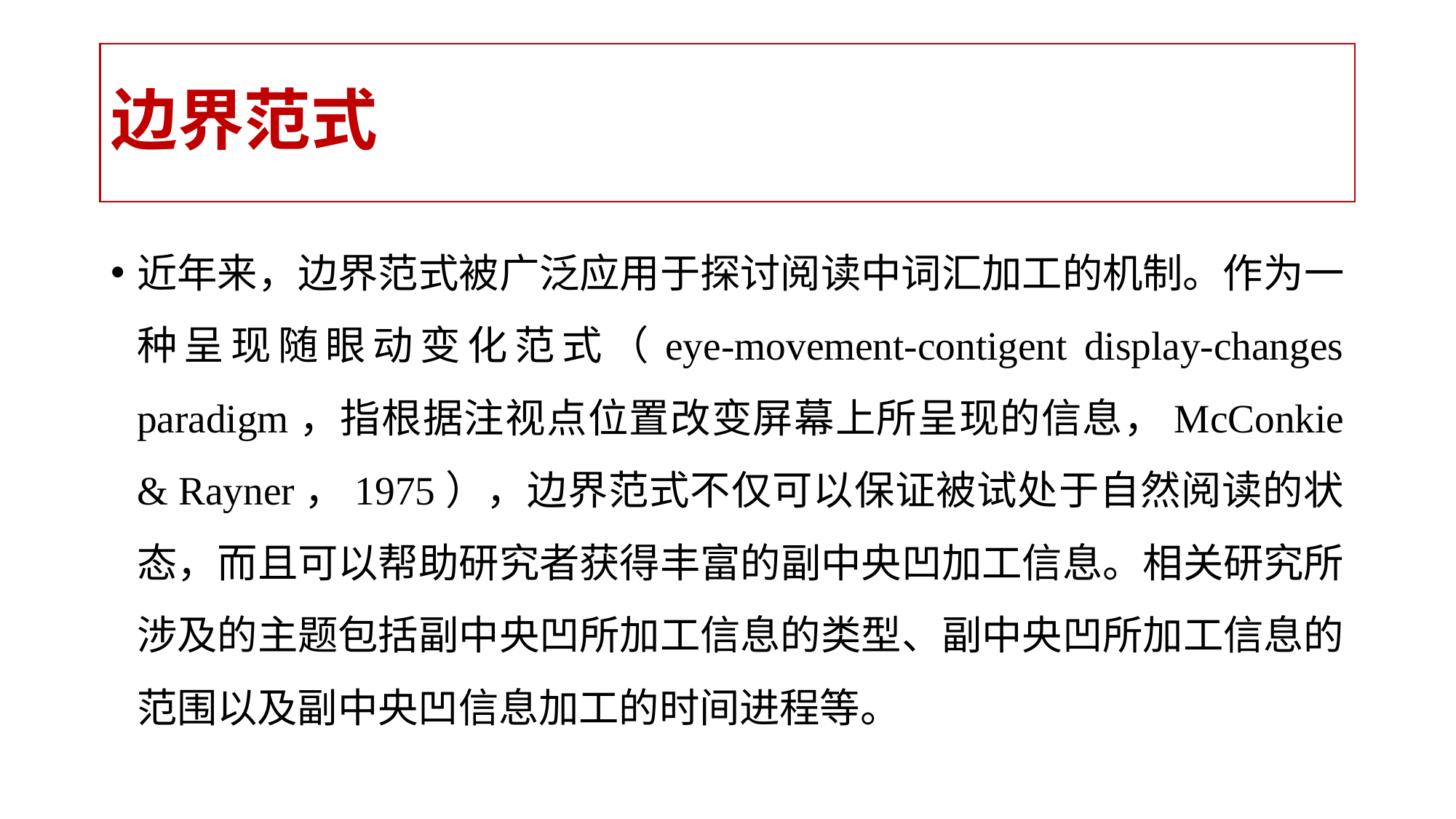

# 边界范式
近年来，边界范式被广泛应用于探讨阅读中词汇加工的机制。作为一种呈现随眼动变化范式（eye-movement-contigent display-changes paradigm，指根据注视点位置改变屏幕上所呈现的信息，McConkie & Rayner，1975），边界范式不仅可以保证被试处于自然阅读的状态，而且可以帮助研究者获得丰富的副中央凹加工信息。相关研究所涉及的主题包括副中央凹所加工信息的类型、副中央凹所加工信息的范围以及副中央凹信息加工的时间进程等。